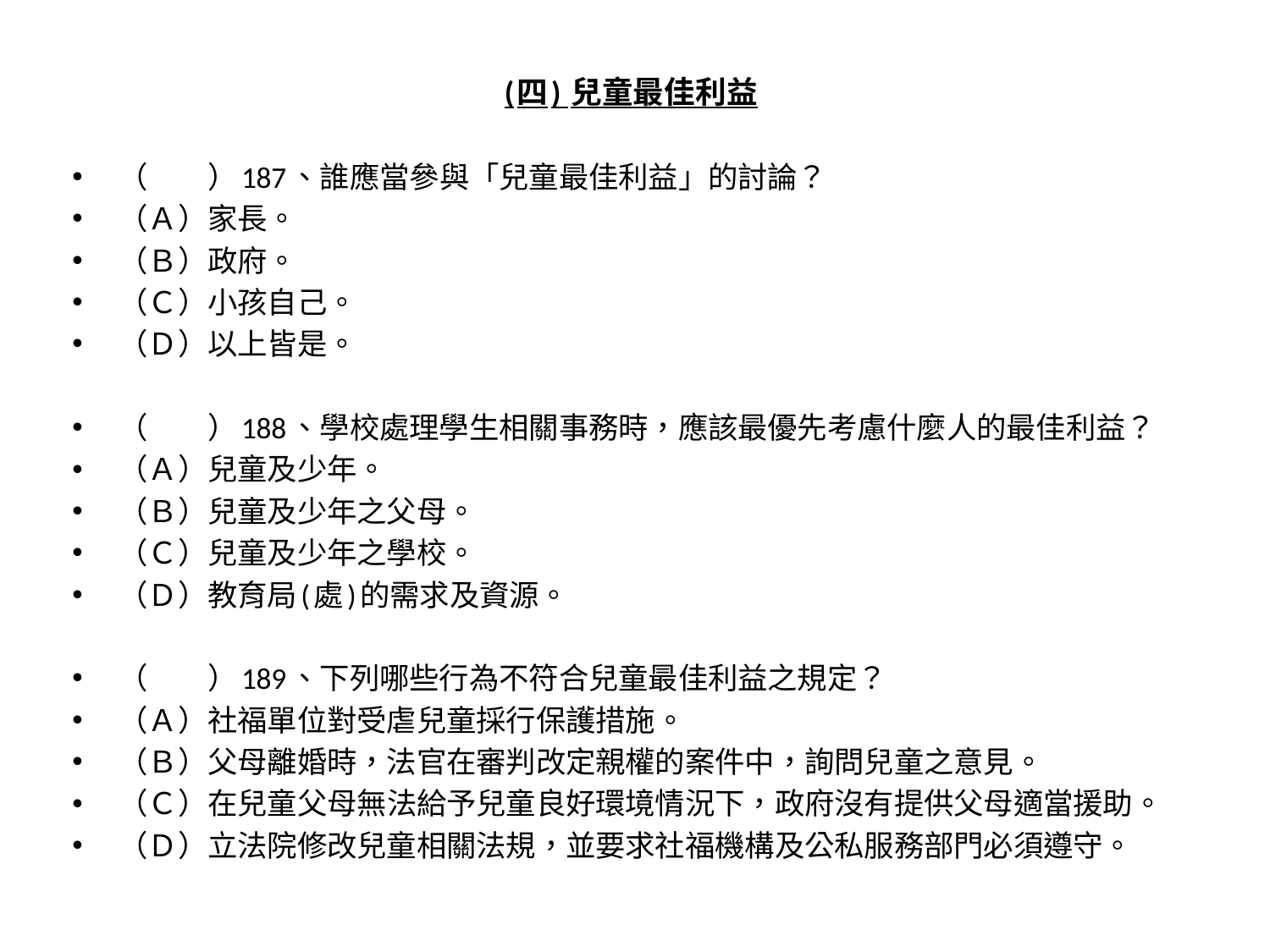

# (四) 兒童最佳利益
（　　）187、誰應當參與「兒童最佳利益」的討論？
（Ａ）家長。
（Ｂ）政府。
（Ｃ）小孩自己。
（Ｄ）以上皆是。

（　　）188、學校處理學生相關事務時，應該最優先考慮什麼人的最佳利益？
（Ａ）兒童及少年。
（Ｂ）兒童及少年之父母。
（Ｃ）兒童及少年之學校。
（Ｄ）教育局(處)的需求及資源。

（　　）189、下列哪些行為不符合兒童最佳利益之規定？
（Ａ）社福單位對受虐兒童採行保護措施。
（Ｂ）父母離婚時，法官在審判改定親權的案件中，詢問兒童之意見。
（Ｃ）在兒童父母無法給予兒童良好環境情況下，政府沒有提供父母適當援助。
（Ｄ）立法院修改兒童相關法規，並要求社福機構及公私服務部門必須遵守。